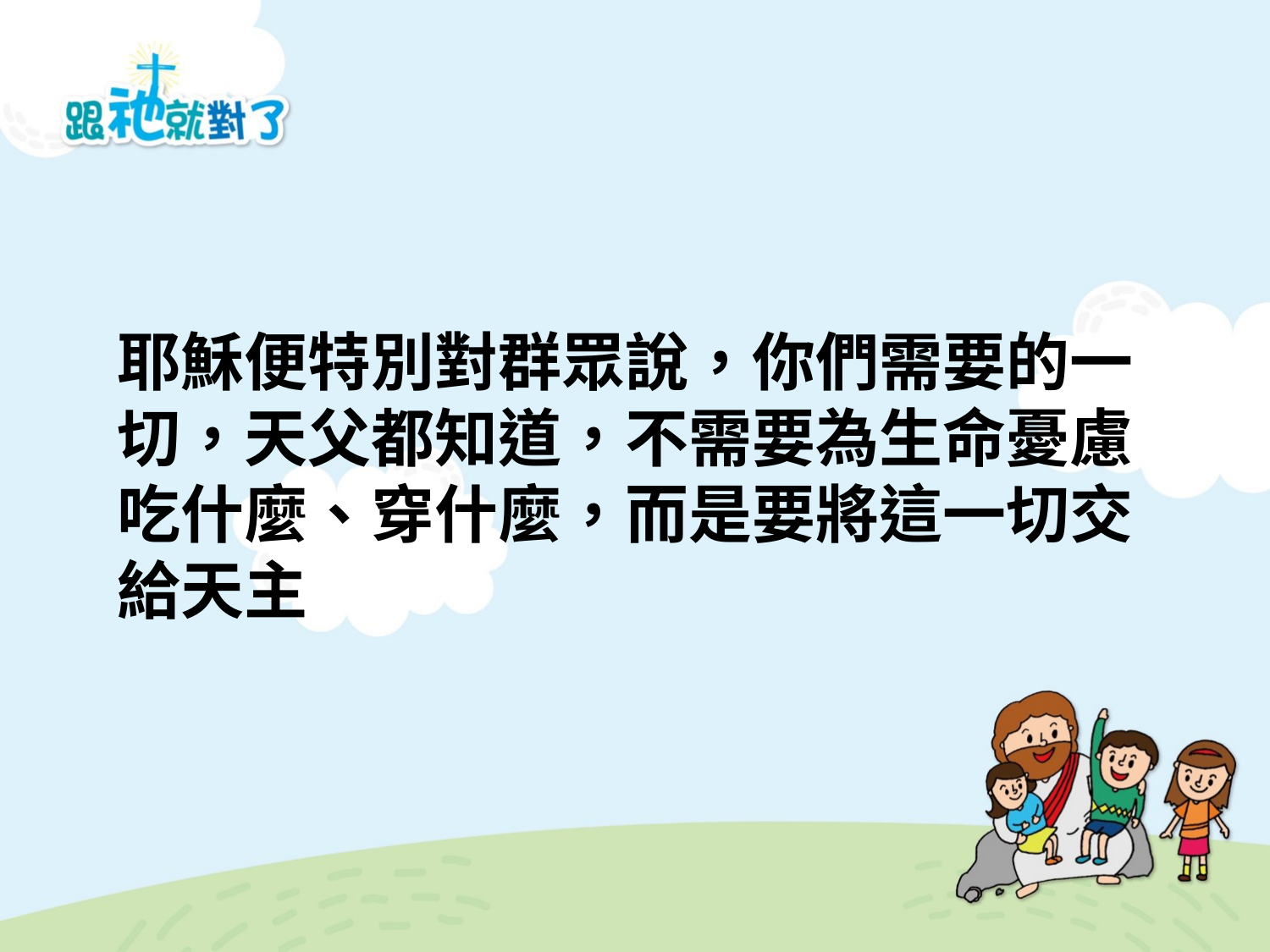

耶穌便特別對群眾說，你們需要的一切，天父都知道，不需要為生命憂慮吃什麼、穿什麼，而是要將這一切交給天主